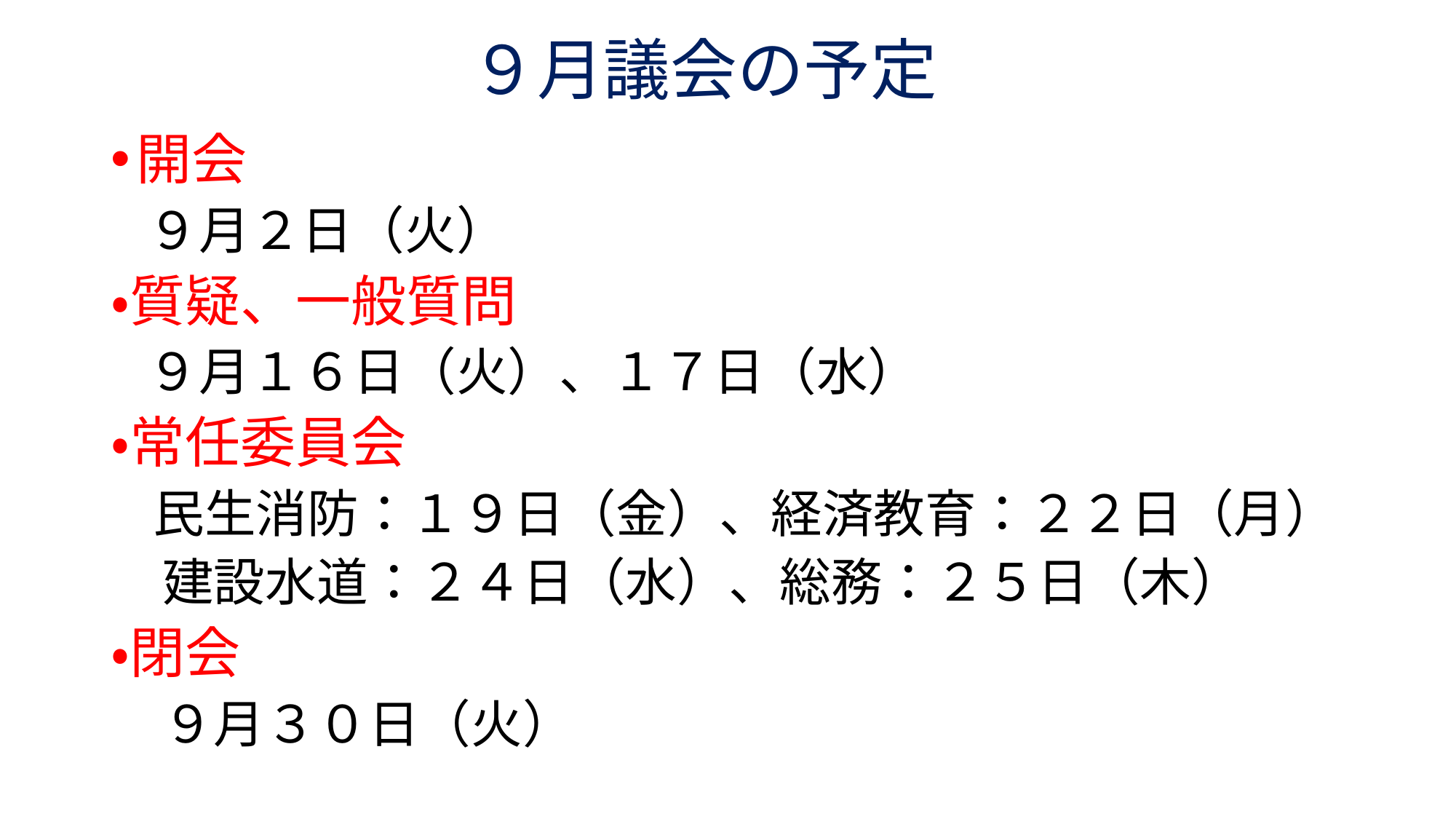

# ９月議会の予定
開会
　９月２日（火）
・質疑、一般質問
　９月１６日（火）、１７日（水）
・常任委員会
　民生消防：１９日（金）、経済教育：２２日（月）
　建設水道：２４日（水）、総務：２５日（木）
・閉会
　９月３０日（火）